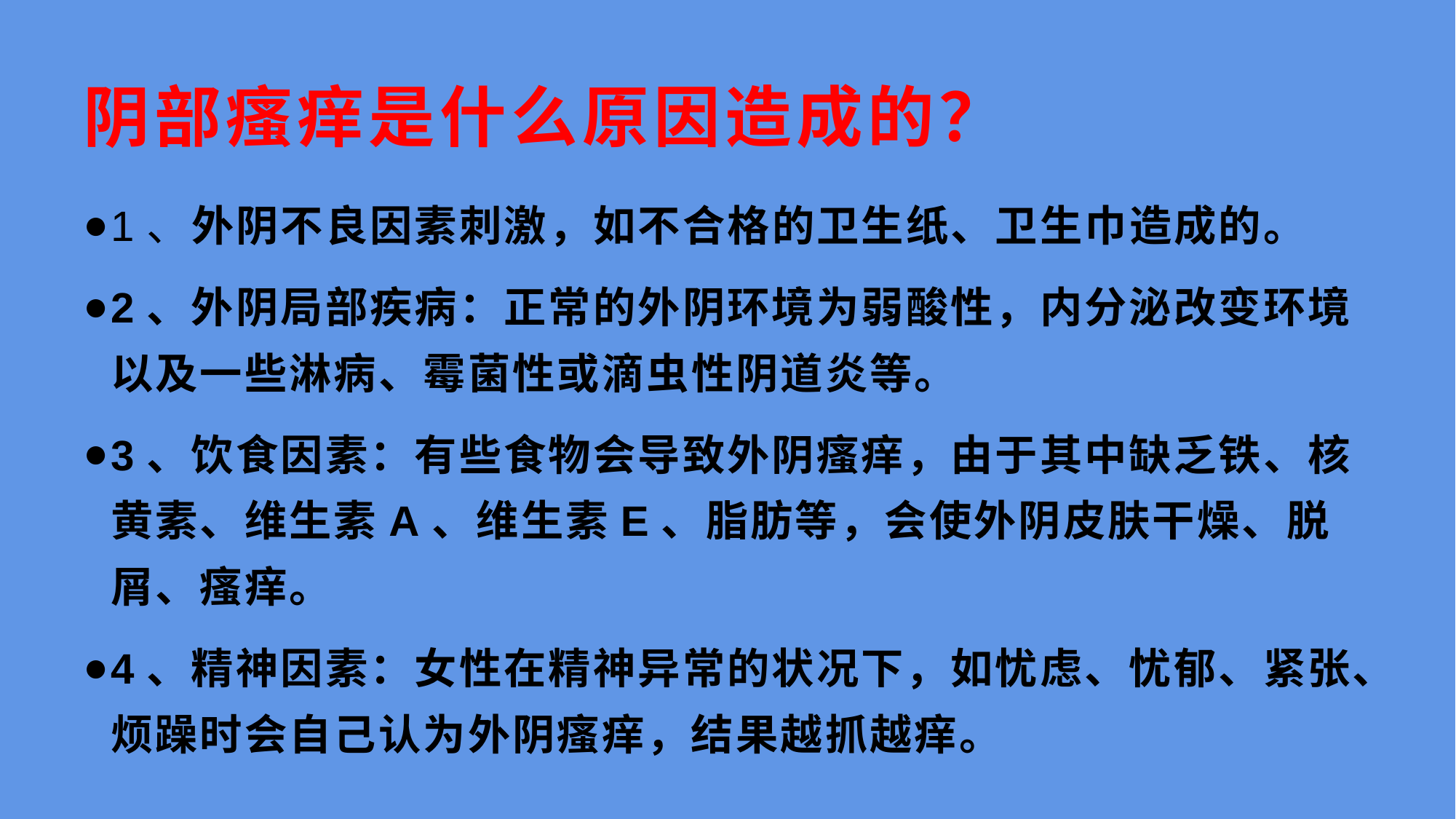

# 阴部瘙痒是什么原因造成的？
1、外阴不良因素刺激，如不合格的卫生纸、卫生巾造成的。
2、外阴局部疾病：正常的外阴环境为弱酸性，内分泌改变环境以及一些淋病、霉菌性或滴虫性阴道炎等。
3、饮食因素：有些食物会导致外阴瘙痒，由于其中缺乏铁、核黄素、维生素A、维生素E、脂肪等，会使外阴皮肤干燥、脱屑、瘙痒。
4、精神因素：女性在精神异常的状况下，如忧虑、忧郁、紧张、烦躁时会自己认为外阴瘙痒，结果越抓越痒。